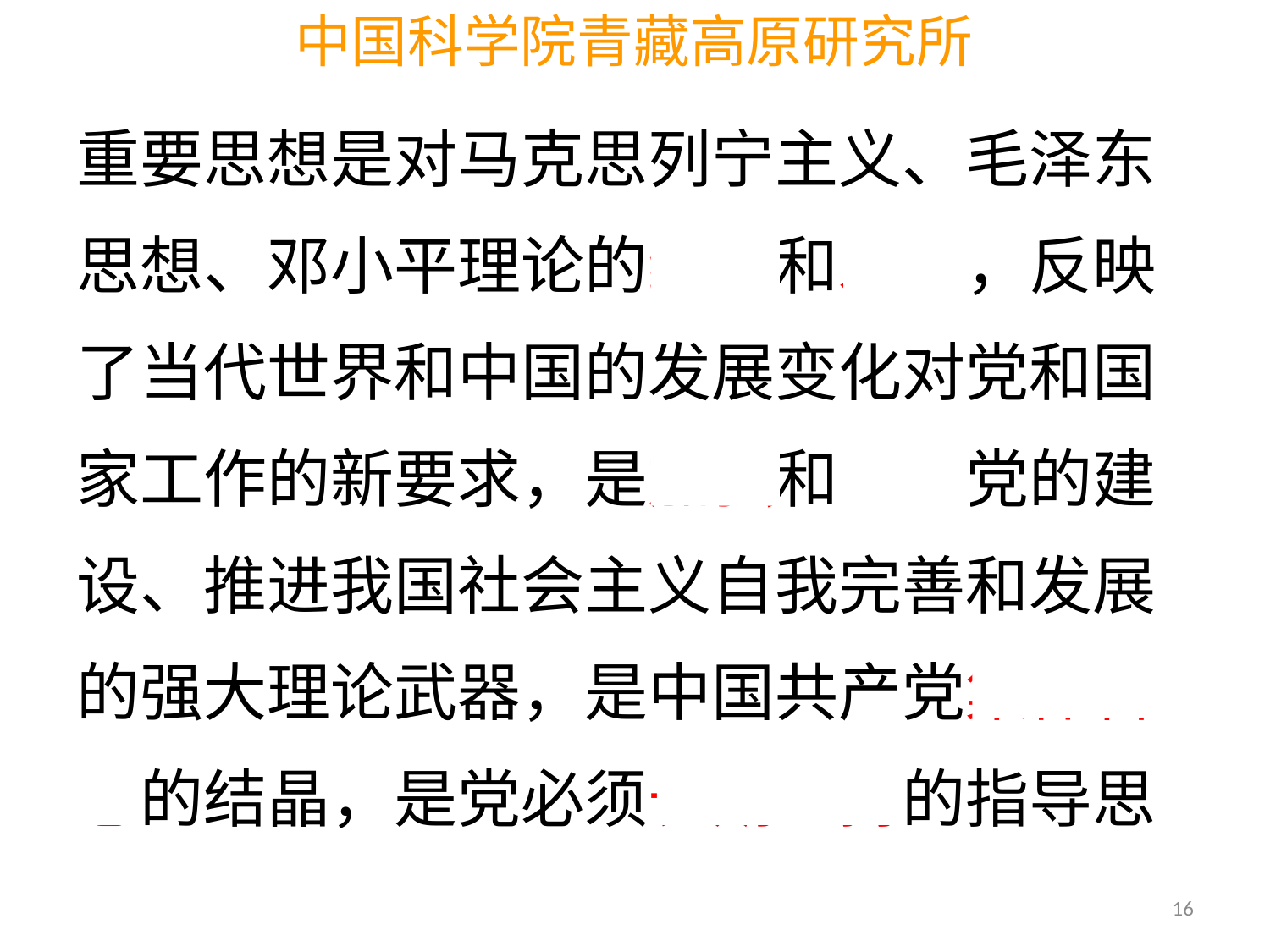

# 重要思想是对马克思列宁主义、毛泽东思想、邓小平理论的继承和发展，反映了当代世界和中国的发展变化对党和国家工作的新要求，是加强和改进党的建设、推进我国社会主义自我完善和发展的强大理论武器，是中国共产党集体智慧的结晶，是党必须长期坚持的指导思

16